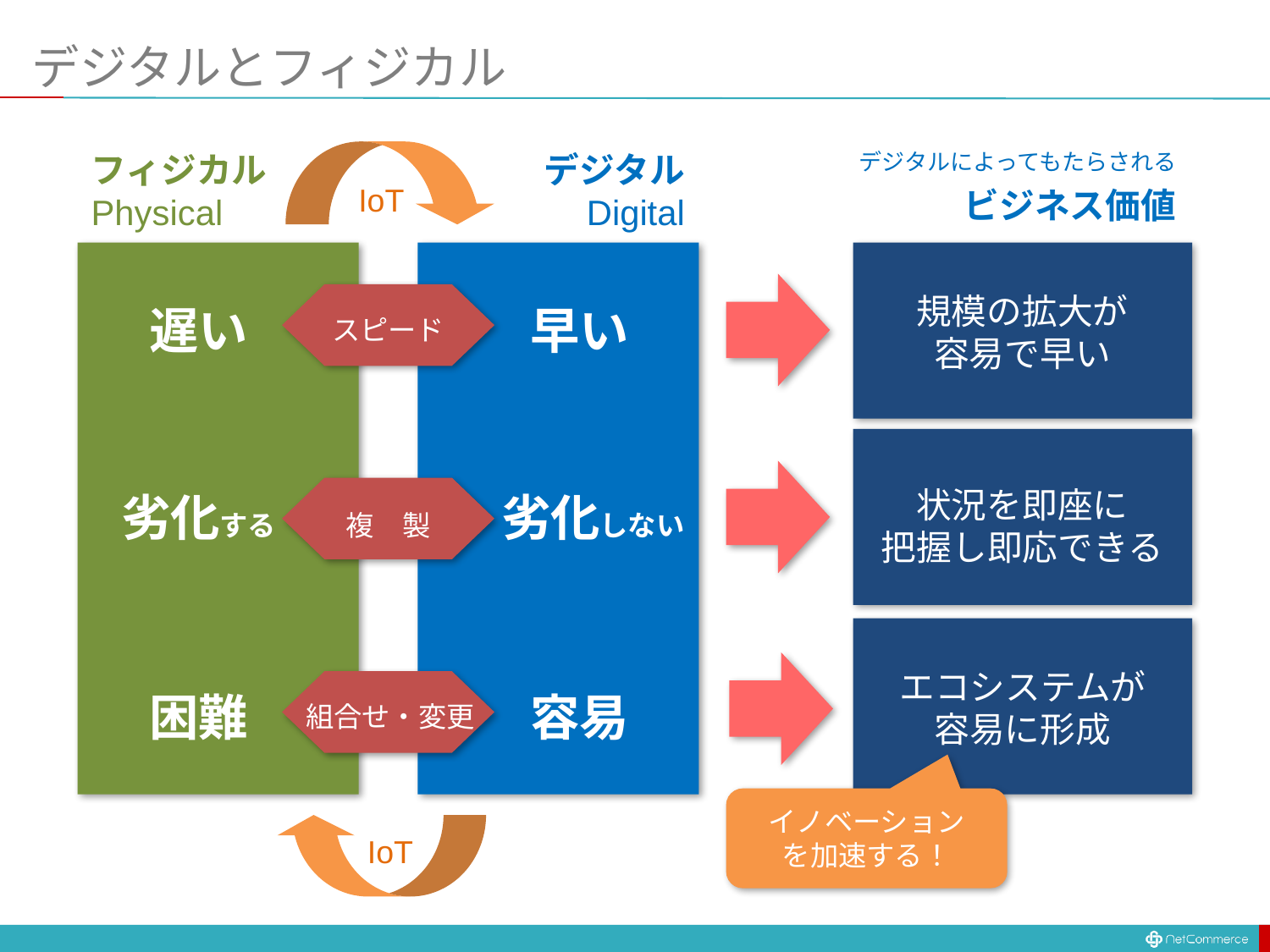

# デジタルとフィジカル
フィジカル
Physical

デジタルによってもたらされる

ビジネス価値

規模の拡大が
容易で早い
デジタル
Digital
IoT

遅い
早い
スピード

状況を即座に
把握し即応できる

劣化する
劣化しない
複　製

エコシステムが
容易に形成

容易
困難
組合せ・変更
イノベーション
を加速する！

IoT